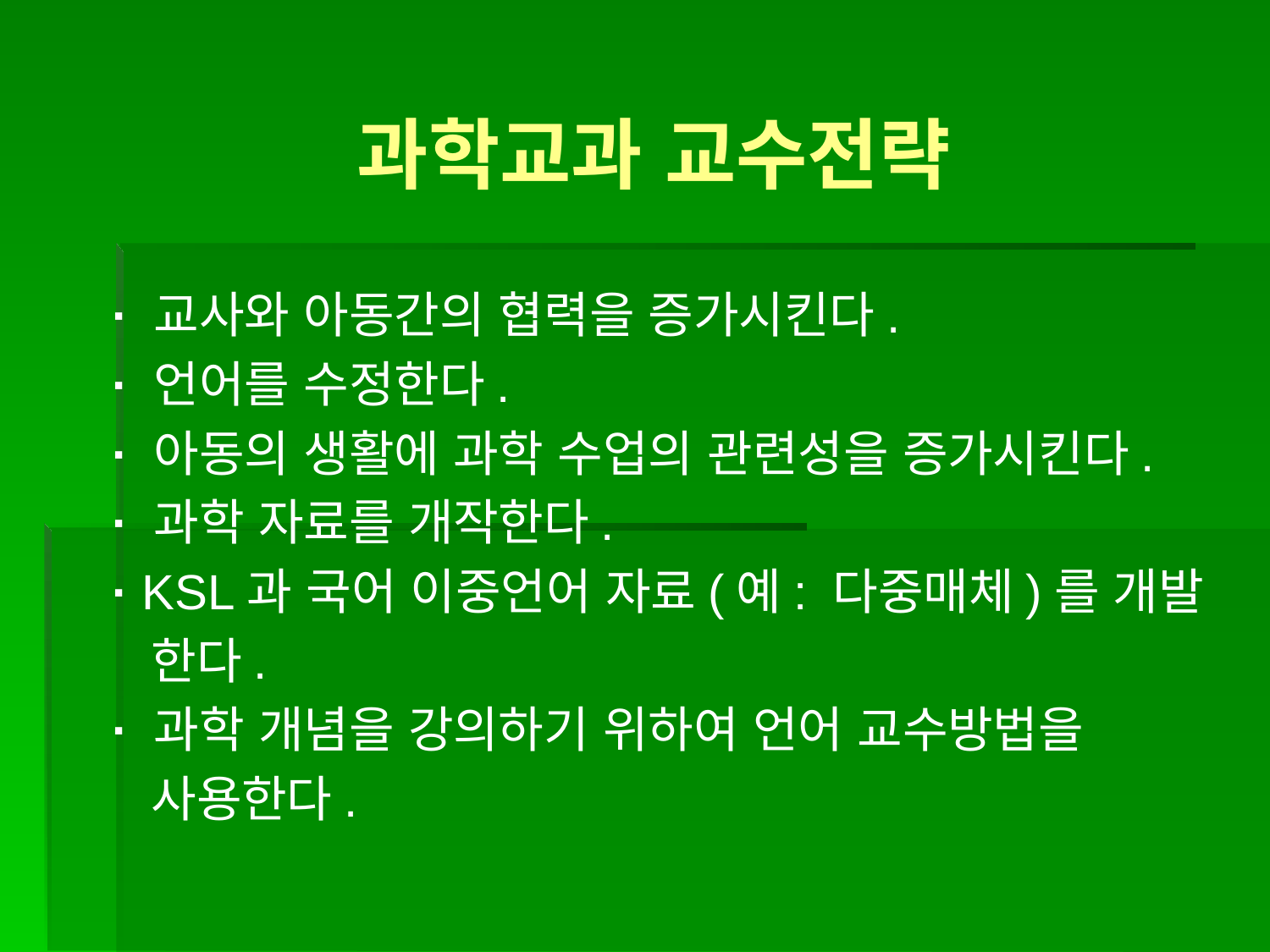

과학교과 교수전략
· 교사와 아동간의 협력을 증가시킨다.
· 언어를 수정한다.
· 아동의 생활에 과학 수업의 관련성을 증가시킨다.
· 과학 자료를 개작한다.
· KSL과 국어 이중언어 자료(예: 다중매체)를 개발
  한다.
· 과학 개념을 강의하기 위하여 언어 교수방법을
  사용한다.